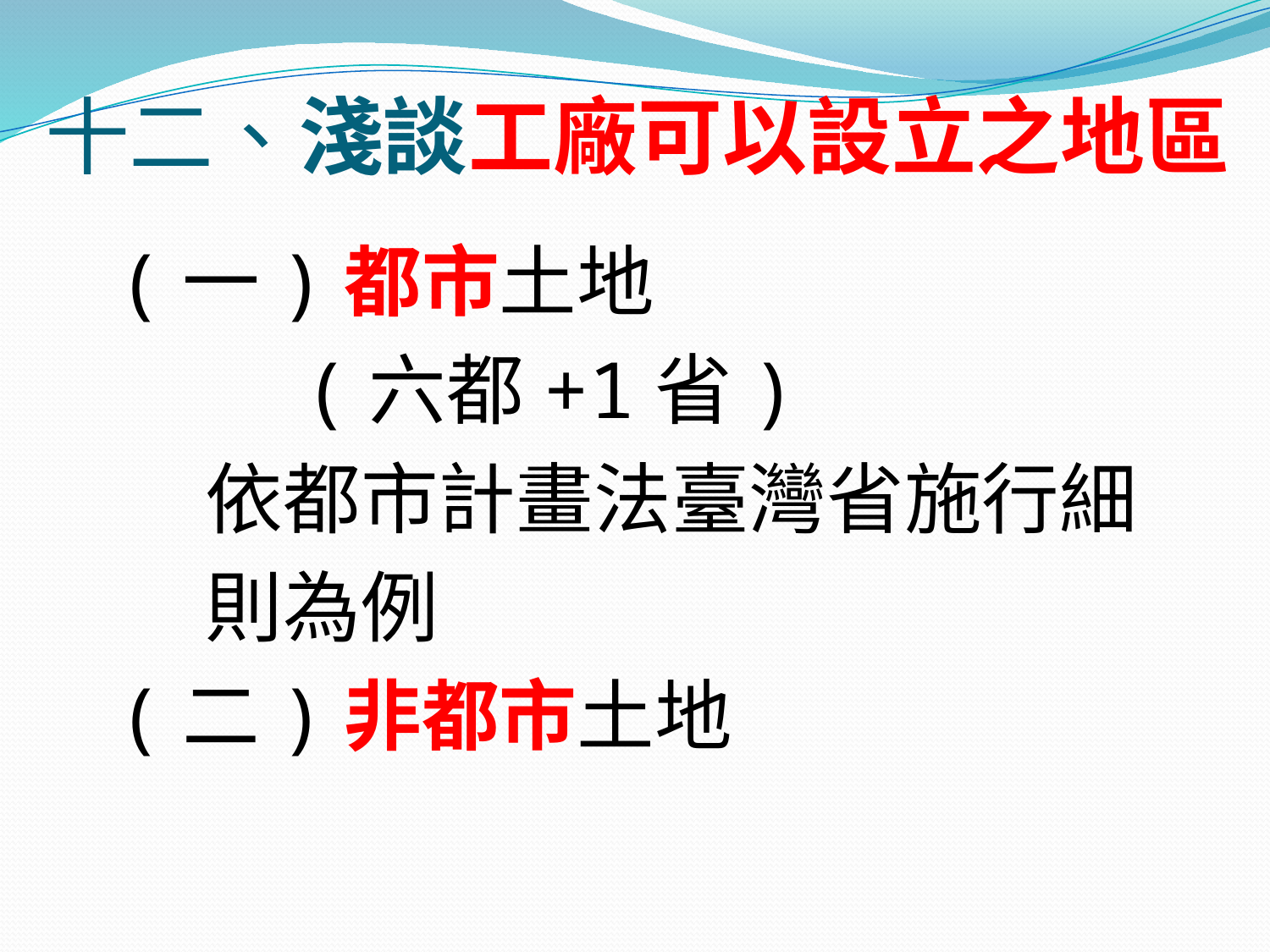

# 十二、淺談工廠可以設立之地區
(一)都市土地
    (六都+1省)
    依都市計畫法臺灣省施行細
    則為例
(二)非都市土地